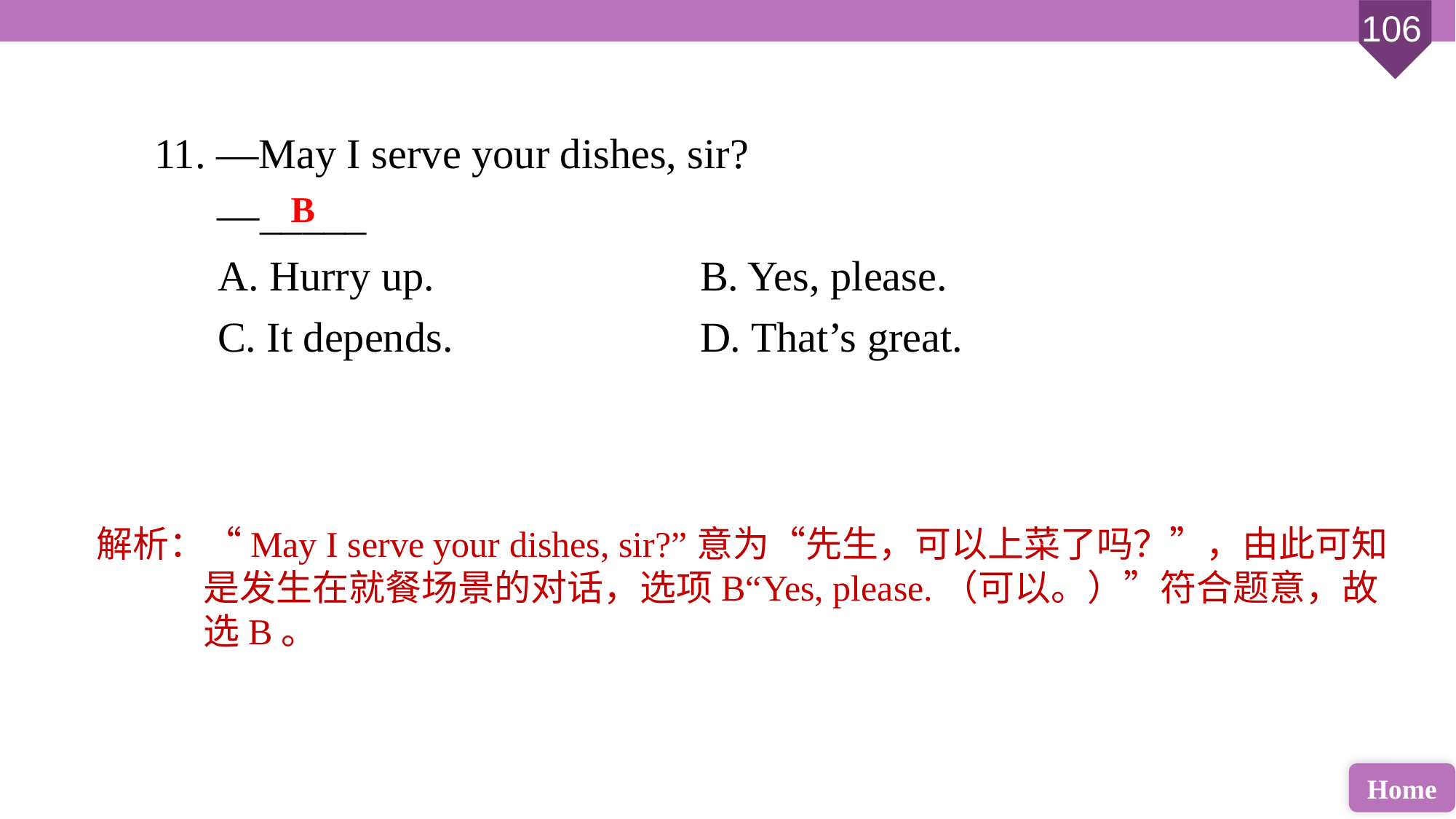

11. —May I serve your dishes, sir?
      —_____
      A. Hurry up. 			B. Yes, please.
      C. It depends. 			D. That’s great.
B
解析：“May I serve your dishes, sir?”意为“先生，可以上菜了吗？”，由此可知是发生在就餐场景的对话，选项B“Yes, please.（可以。）”符合题意，故选B。